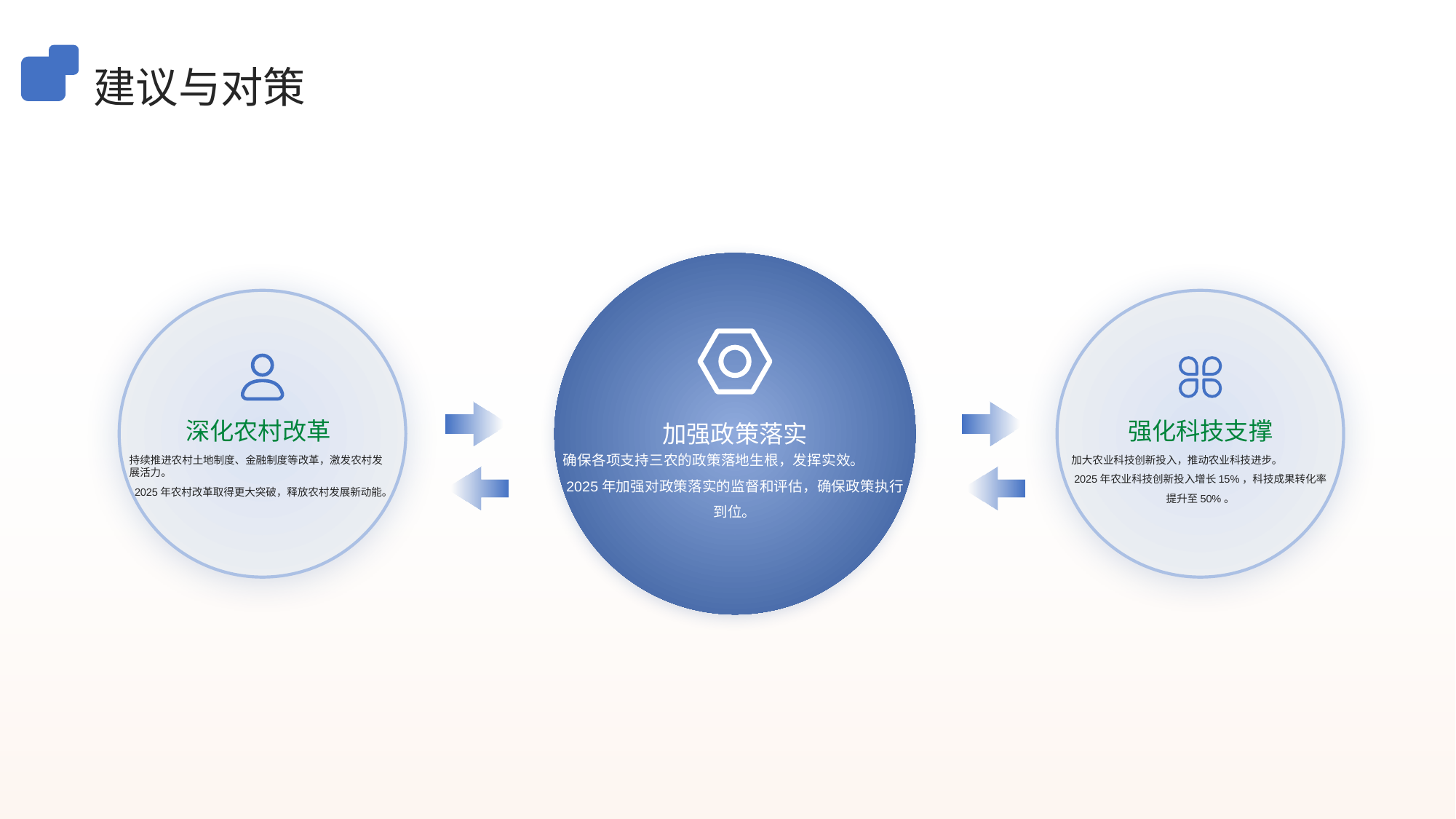

建议与对策

加强政策落实
深化农村改革
强化科技支撑
确保各项支持三农的政策落地生根，发挥实效。
2025年加强对政策落实的监督和评估，确保政策执行到位。
持续推进农村土地制度、金融制度等改革，激发农村发展活力。
2025年农村改革取得更大突破，释放农村发展新动能。
加大农业科技创新投入，推动农业科技进步。
2025年农业科技创新投入增长15%，科技成果转化率提升至50%。